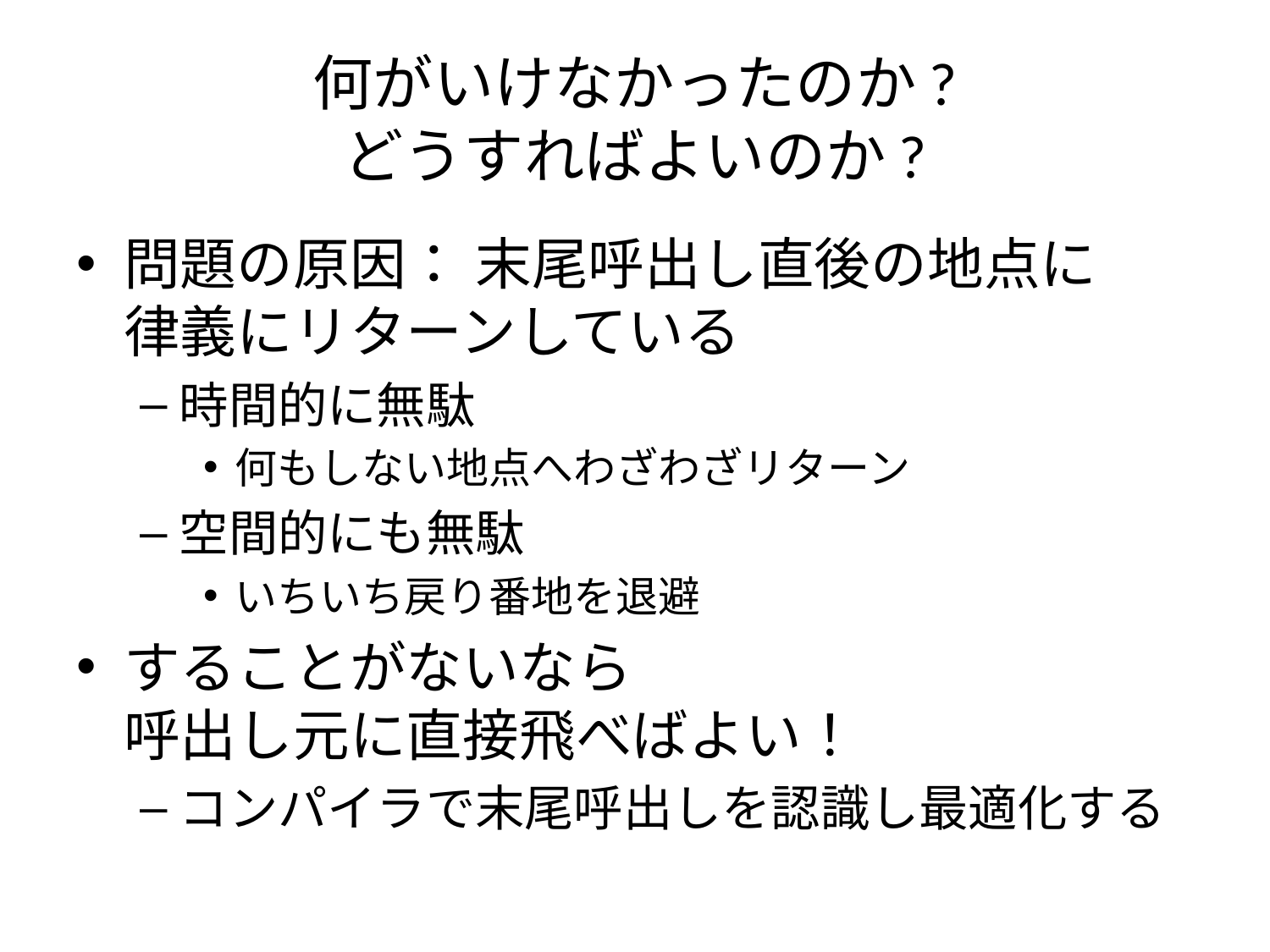

# 何がいけなかったのか? どうすればよいのか?
問題の原因： 末尾呼出し直後の地点に
律義にリターンしている
時間的に無駄
何もしない地点へわざわざリターン
空間的にも無駄
いちいち戻り番地を退避
することがないなら
呼出し元に直接飛べばよい！
コンパイラで末尾呼出しを認識し最適化する